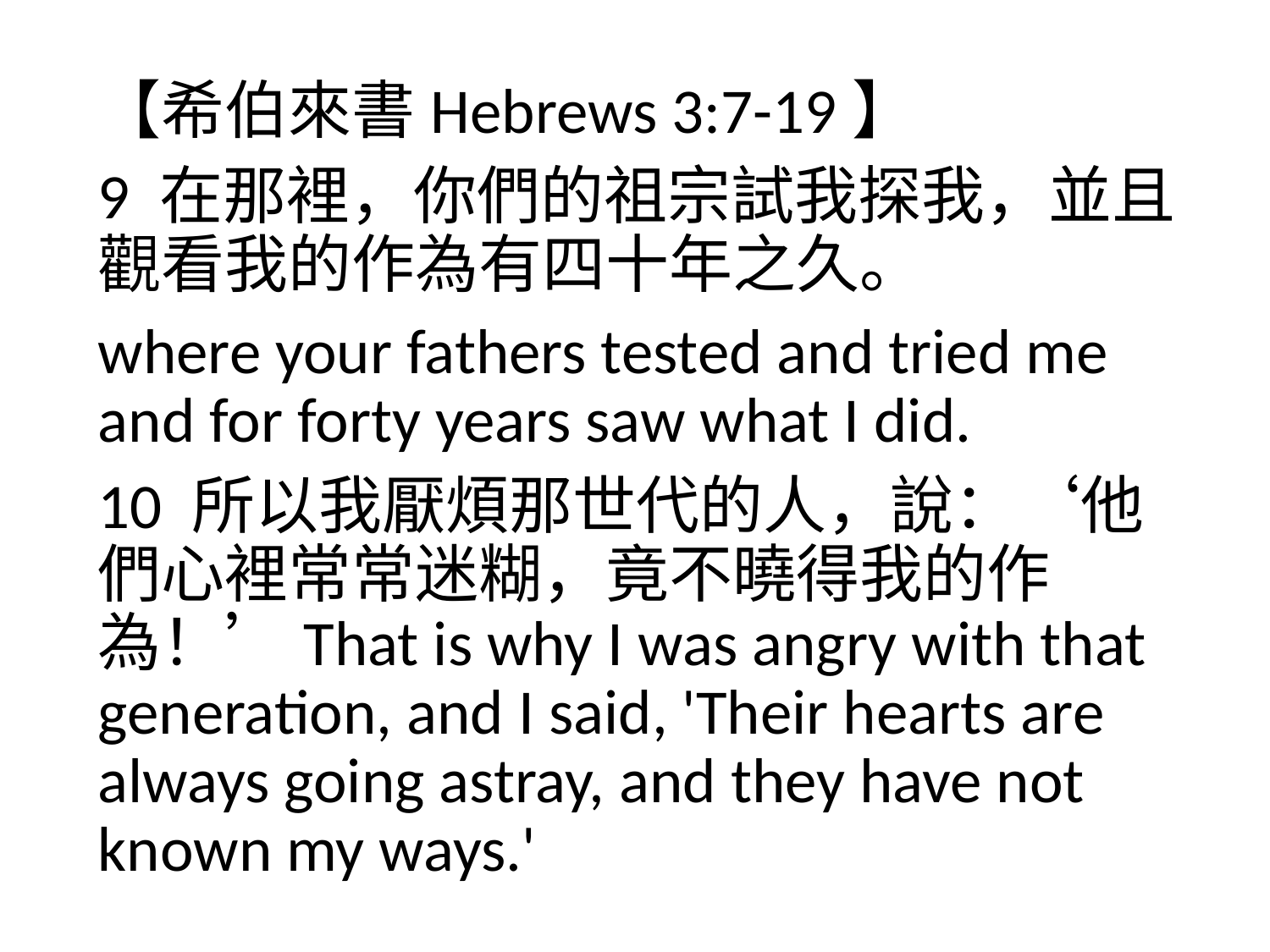

【希伯來書Hebrews 3:7-19】
9 在那裡，你們的祖宗試我探我，並且觀看我的作為有四十年之久。
where your fathers tested and tried me and for forty years saw what I did.
10 所以我厭煩那世代的人，說：‘他們心裡常常迷糊，竟不曉得我的作為！’That is why I was angry with that generation, and I said, 'Their hearts are always going astray, and they have not known my ways.'